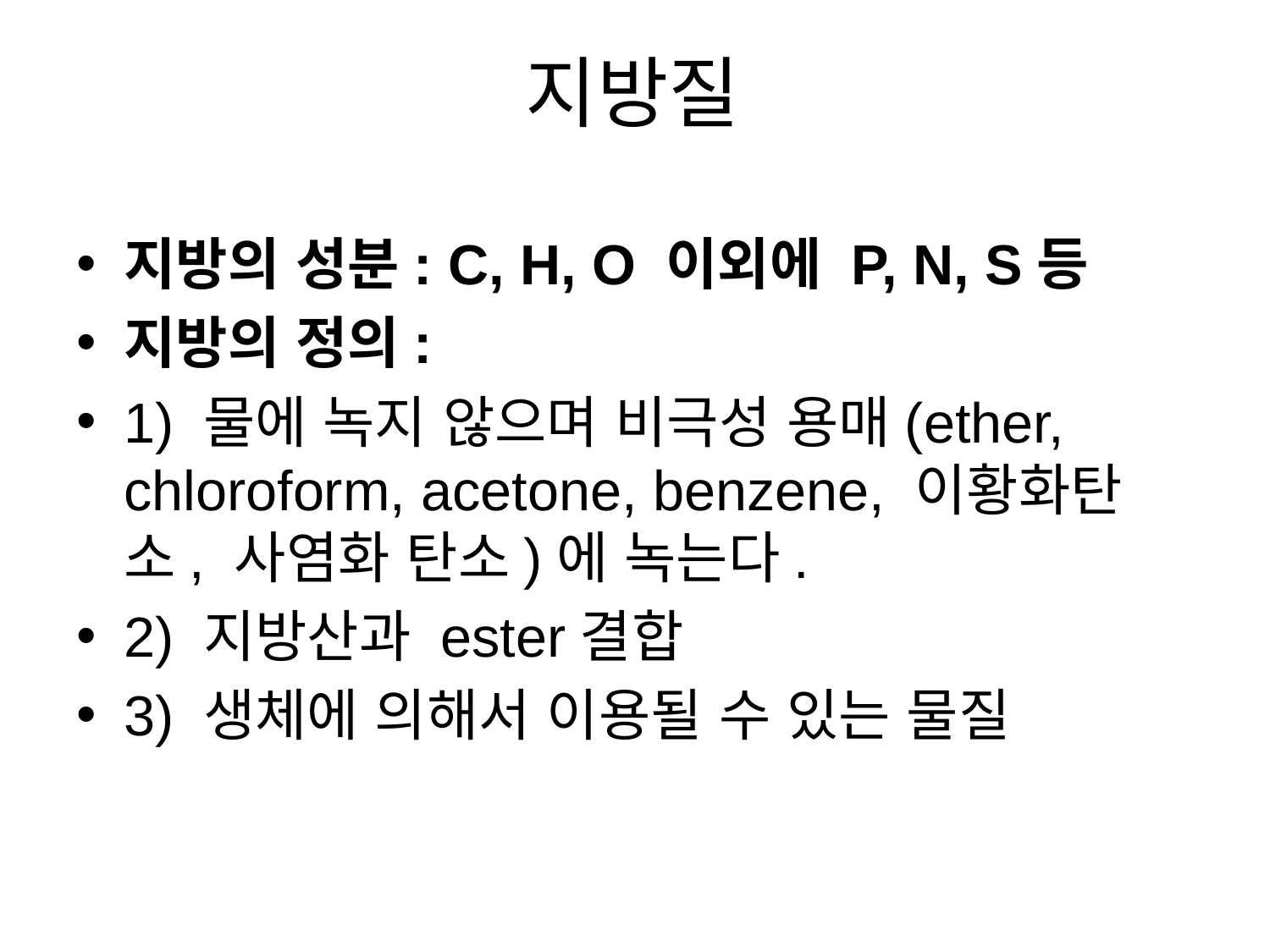

# 지방질
지방의 성분: C, H, O 이외에 P, N, S등
지방의 정의:
1) 물에 녹지 않으며 비극성 용매(ether, chloroform, acetone, benzene, 이황화탄소, 사염화 탄소)에 녹는다.
2) 지방산과 ester결합
3) 생체에 의해서 이용될 수 있는 물질